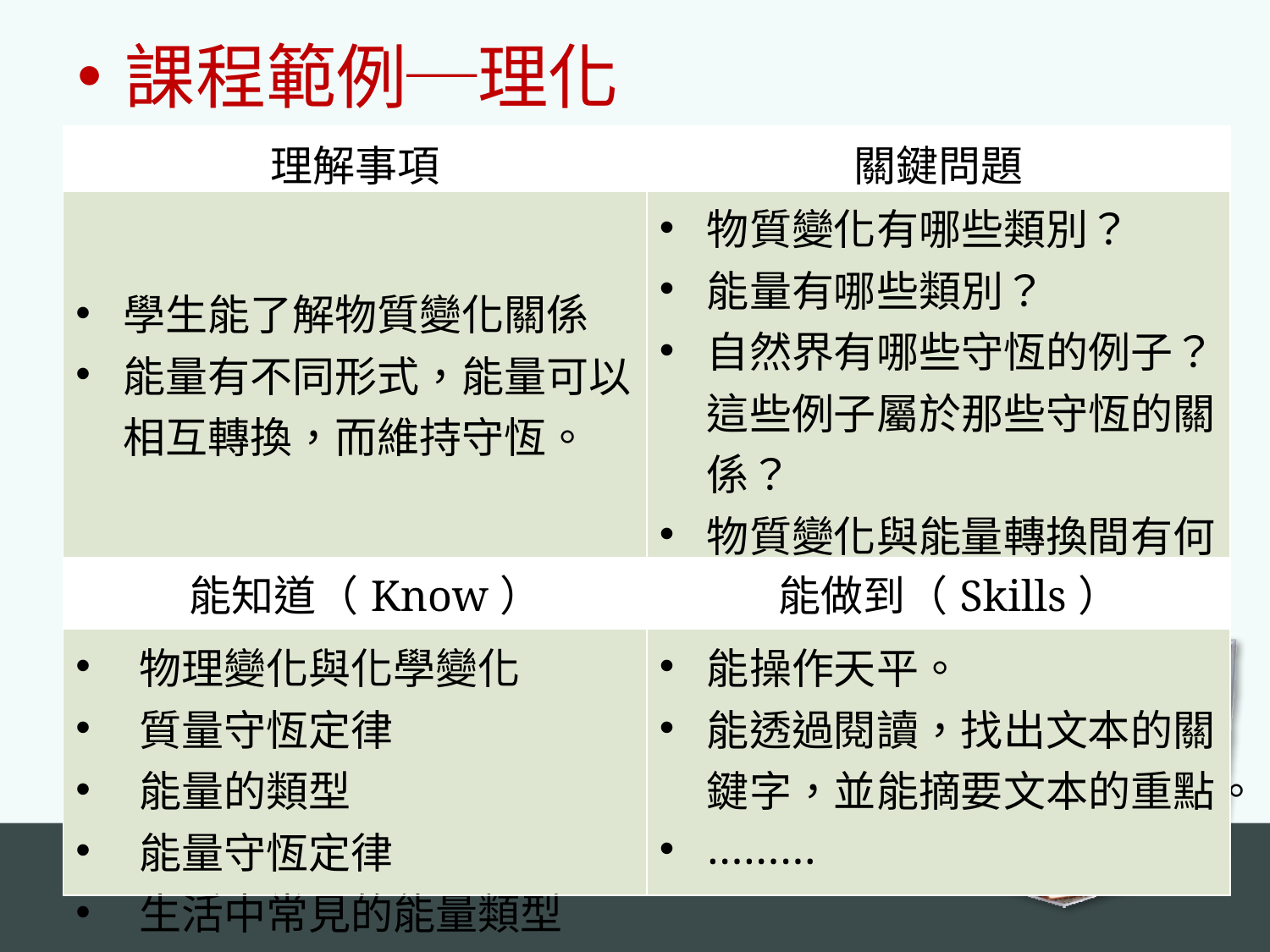

課程範例─理化
| 理解事項 | 關鍵問題 |
| --- | --- |
| 學生能了解物質變化關係 能量有不同形式，能量可以相互轉換，而維持守恆。 | 物質變化有哪些類別？ 能量有哪些類別？ 自然界有哪些守恆的例子？這些例子屬於那些守恆的關係？ 物質變化與能量轉換間有何關係？ |
| 能知道（Know） | 能做到（Skills） |
| 物理變化與化學變化 質量守恆定律 能量的類型 能量守恆定律 生活中常見的能量類型 | 能操作天平。 能透過閱讀，找出文本的關鍵字，並能摘要文本的重點。 ……… |
Back to
school